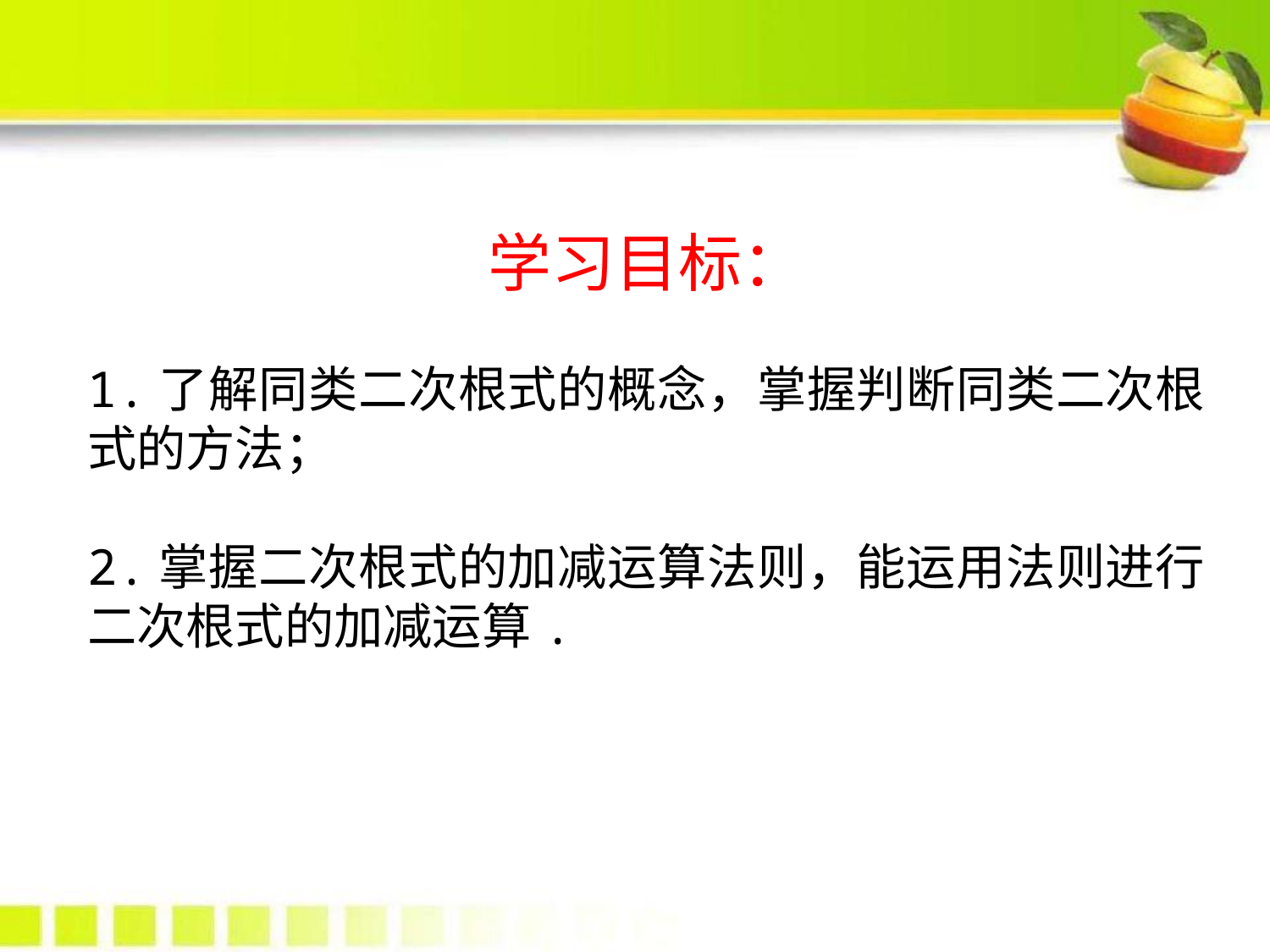

学习目标：

1.了解同类二次根式的概念，掌握判断同类二次根式的方法；

2.掌握二次根式的加减运算法则，能运用法则进行二次根式的加减运算.